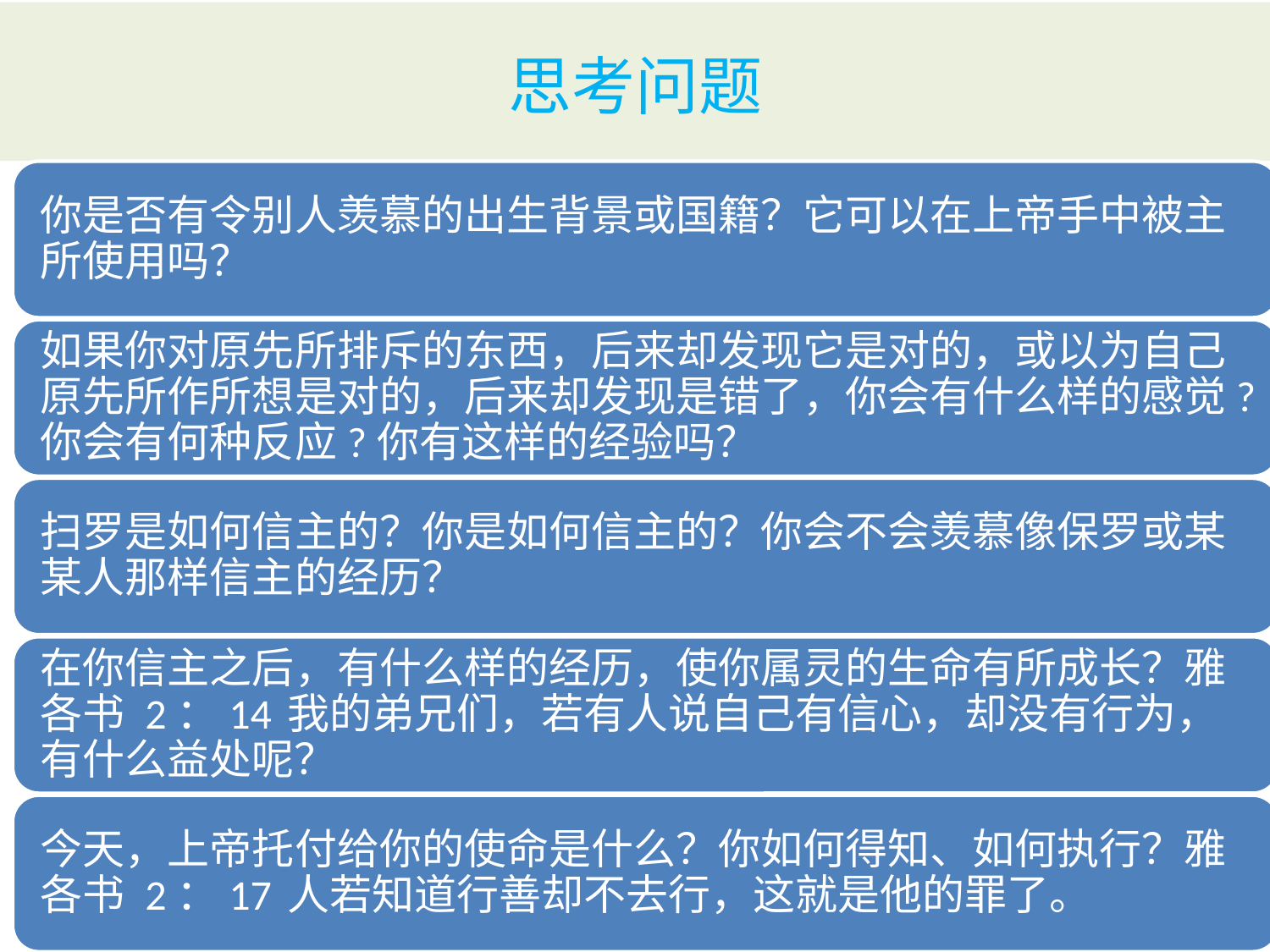

# 思考问题
你是否有令别人羡慕的出生背景或国籍？它可以在上帝手中被主所使用吗？
如果你对原先所排斥的东西，后来却发现它是对的，或以为自己原先所作所想是对的，后来却发现是错了，你会有什么样的感觉?你会有何种反应?你有这样的经验吗？
扫罗是如何信主的？你是如何信主的？你会不会羡慕像保罗或某某人那样信主的经历？
在你信主之后，有什么样的经历，使你属灵的生命有所成长？雅各书 2：14 我的弟兄们，若有人说自己有信心，却没有行为，有什么益处呢？
今天，上帝托付给你的使命是什么？你如何得知、如何执行？雅各书 2：17 人若知道行善却不去行，这就是他的罪了。